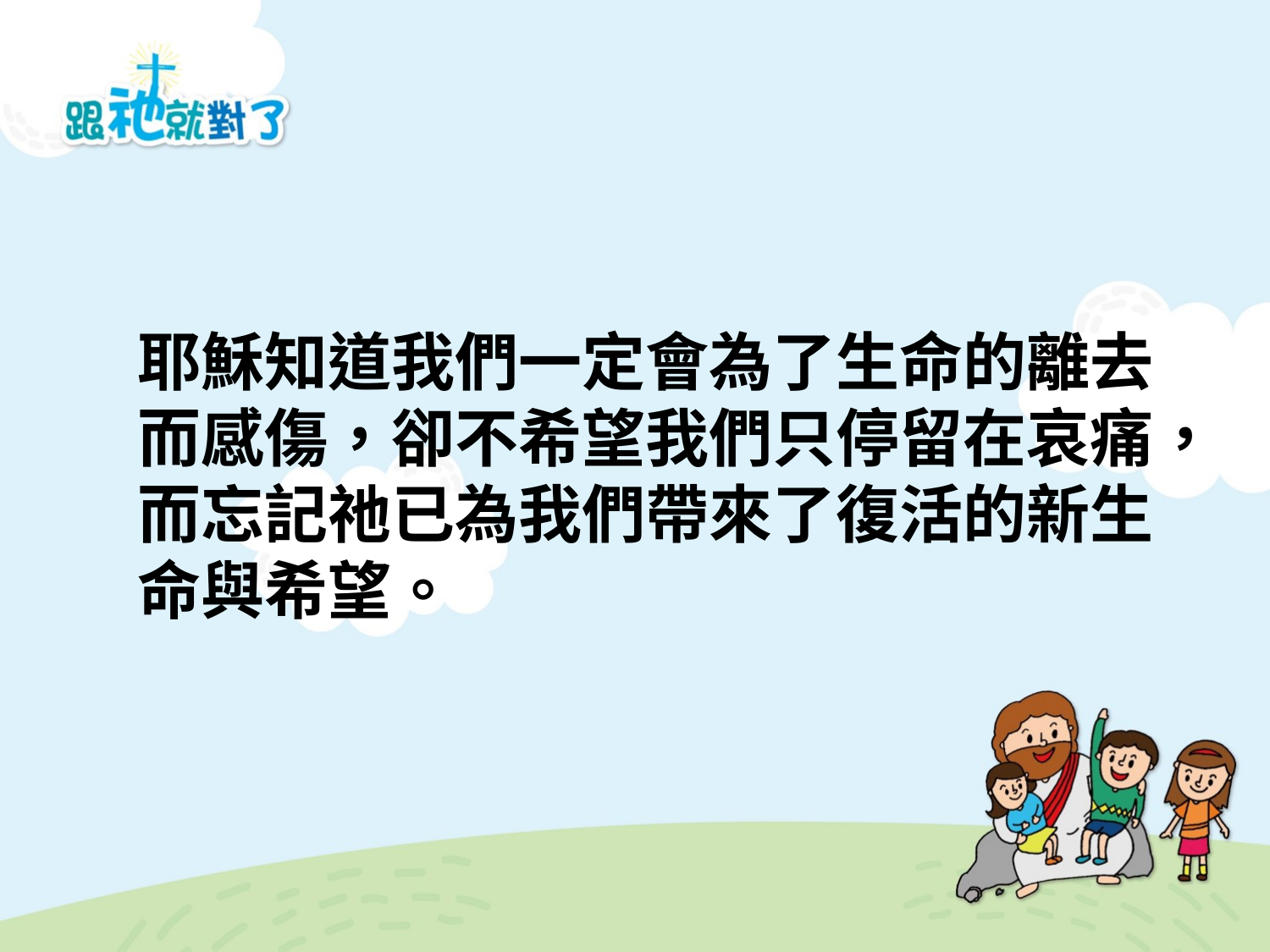

耶穌知道我們一定會為了生命的離去而感傷，卻不希望我們只停留在哀痛，而忘記祂已為我們帶來了復活的新生命與希望。